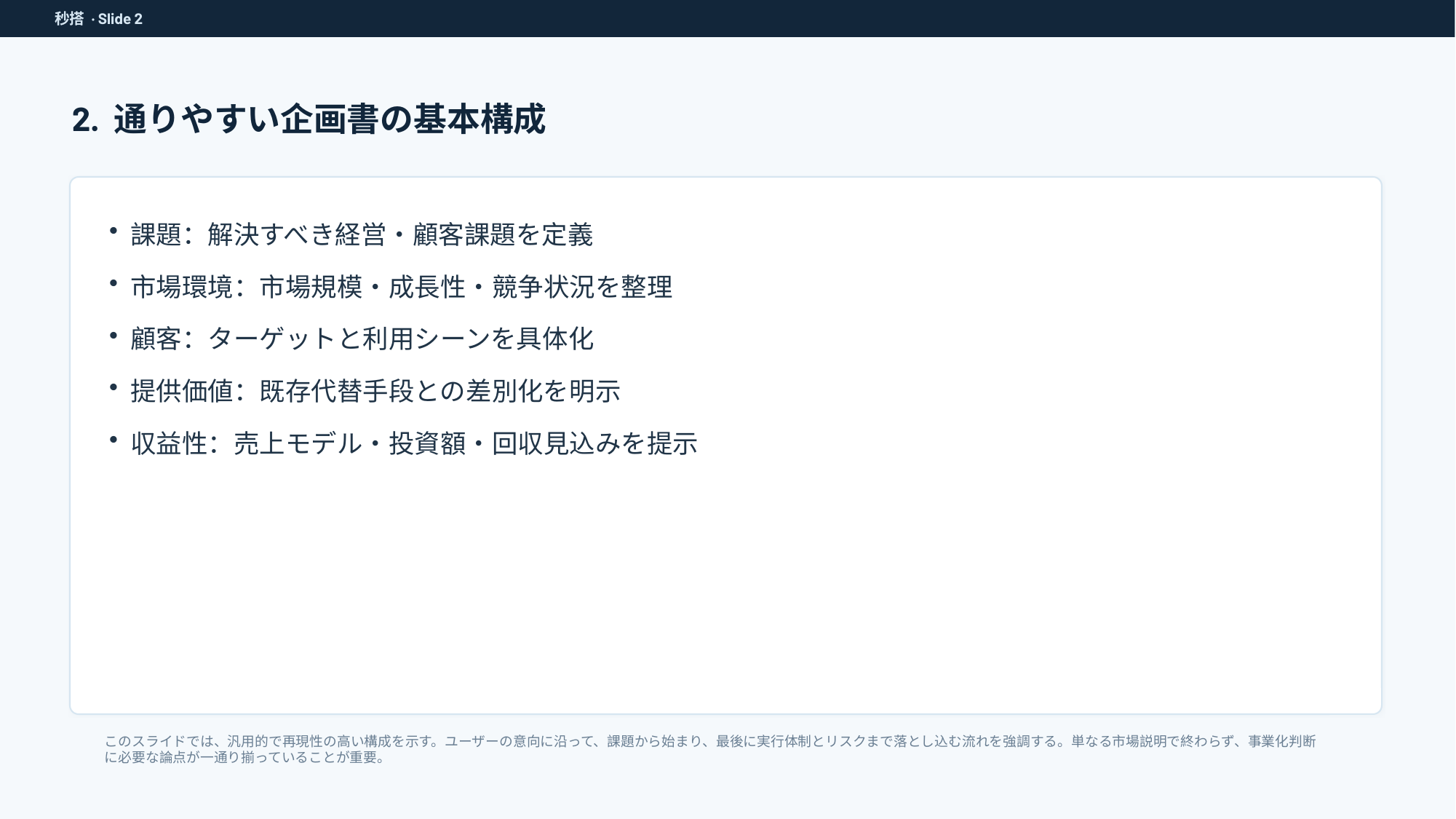

秒搭 · Slide 2
2. 通りやすい企画書の基本構成

課題：解決すべき経営・顧客課題を定義
市場環境：市場規模・成長性・競争状況を整理
顧客：ターゲットと利用シーンを具体化
提供価値：既存代替手段との差別化を明示
収益性：売上モデル・投資額・回収見込みを提示
このスライドでは、汎用的で再現性の高い構成を示す。ユーザーの意向に沿って、課題から始まり、最後に実行体制とリスクまで落とし込む流れを強調する。単なる市場説明で終わらず、事業化判断に必要な論点が一通り揃っていることが重要。